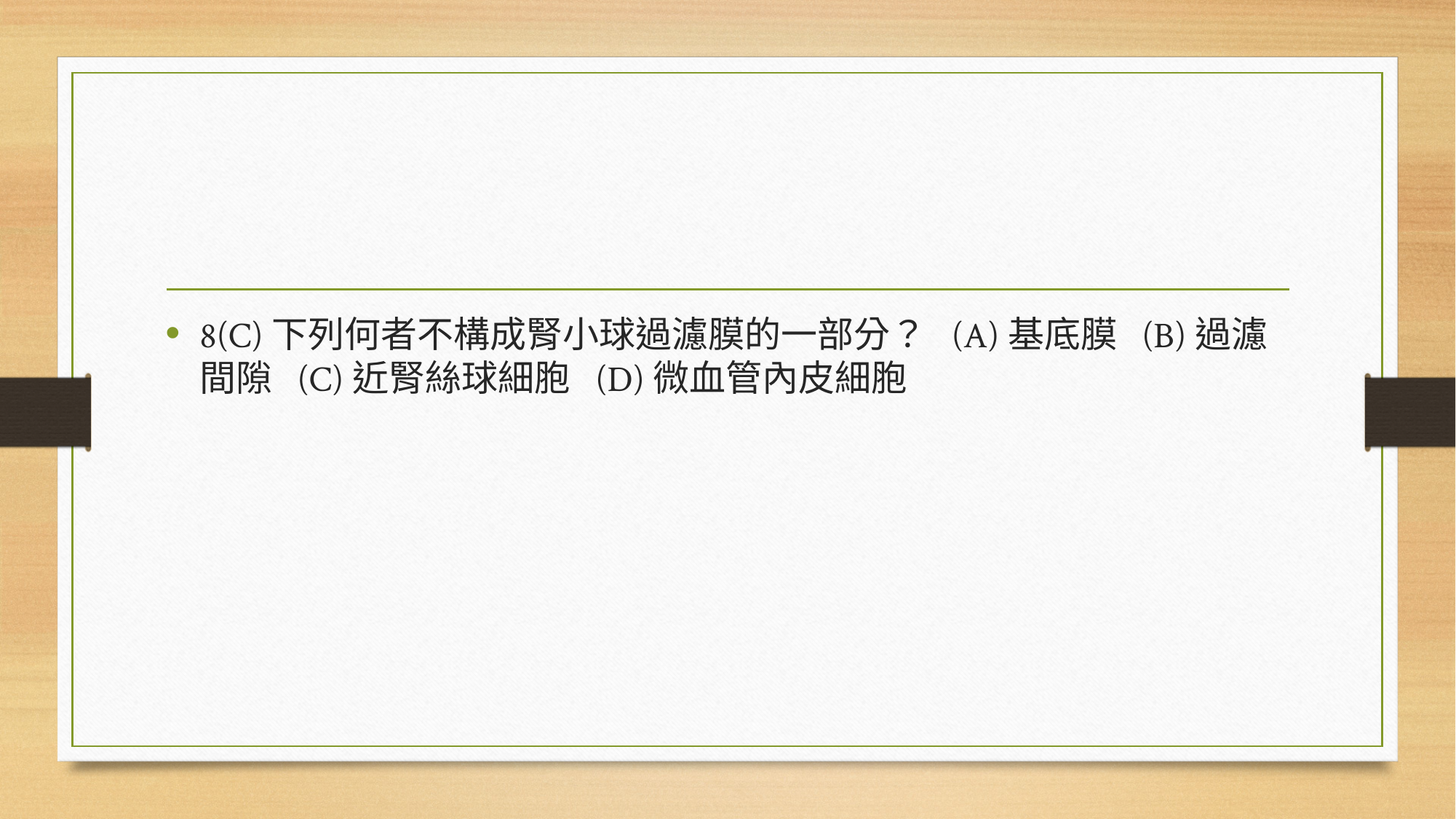

#
8(C)下列何者不構成腎小球過濾膜的一部分？  (A)基底膜  (B)過濾間隙  (C)近腎絲球細胞  (D)微血管內皮細胞